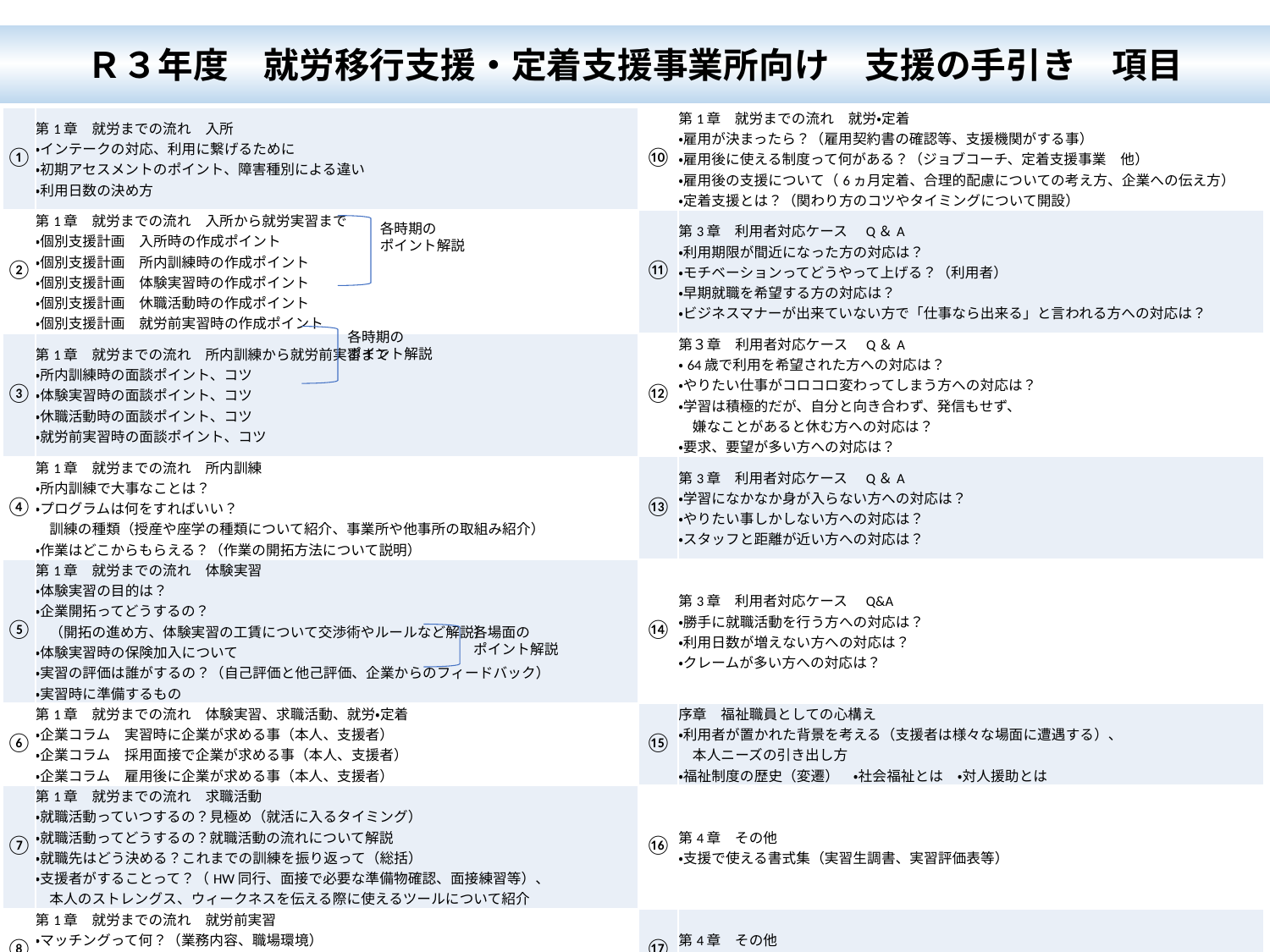

Ｒ３年度　就労移行支援・定着支援事業所向け　支援の手引き　項目
| ① | 第1章　就労までの流れ　入所 ・インテークの対応、利用に繋げるために ・初期アセスメントのポイント、障害種別による違い ・利用日数の決め方 | ⑩ | 第1章　就労までの流れ　就労・定着 ・雇用が決まったら？（雇用契約書の確認等、支援機関がする事） ・雇用後に使える制度って何がある？（ジョブコーチ、定着支援事業　他） ・雇用後の支援について（6ヵ月定着、合理的配慮についての考え方、企業への伝え方） ・定着支援とは？（関わり方のコツやタイミングについて開設） |
| --- | --- | --- | --- |
| ② | 第1章　就労までの流れ　入所から就労実習まで ・個別支援計画　入所時の作成ポイント ・個別支援計画　所内訓練時の作成ポイント ・個別支援計画　体験実習時の作成ポイント ・個別支援計画　休職活動時の作成ポイント ・個別支援計画　就労前実習時の作成ポイント | ⑪ | 第3章　利用者対応ケース　Q＆A ・利用期限が間近になった方の対応は？ ・モチベーションってどうやって上げる？（利用者） ・早期就職を希望する方の対応は？ ・ビジネスマナーが出来ていない方で「仕事なら出来る」と言われる方への対応は？ |
| ③ | 第1章　就労までの流れ　所内訓練から就労前実習まで ・所内訓練時の面談ポイント、コツ ・体験実習時の面談ポイント、コツ ・休職活動時の面談ポイント、コツ ・就労前実習時の面談ポイント、コツ | ⑫ | 第３章　利用者対応ケース　Q＆A ・64歳で利用を希望された方への対応は？ ・やりたい仕事がコロコロ変わってしまう方への対応は？ ・学習は積極的だが、自分と向き合わず、発信もせず、 　嫌なことがあると休む方への対応は？ ・要求、要望が多い方への対応は？ |
| ④ | 第1章　就労までの流れ　所内訓練 ・所内訓練で大事なことは？ ・プログラムは何をすればいい？ 　訓練の種類（授産や座学の種類について紹介、事業所や他事所の取組み紹介） ・作業はどこからもらえる？（作業の開拓方法について説明） | ⑬ | 第3章　利用者対応ケース　Q＆A ・学習になかなか身が入らない方への対応は？ ・やりたい事しかしない方への対応は？ ・スタッフと距離が近い方への対応は？ |
| ⑤ | 第1章　就労までの流れ　体験実習 ・体験実習の目的は？ ・企業開拓ってどうするの？ 　（開拓の進め方、体験実習の工賃について交渉術やルールなど解説） ・体験実習時の保険加入について ・実習の評価は誰がするの？（自己評価と他己評価、企業からのフィードバック） ・実習時に準備するもの | ⑭ | 第3章　利用者対応ケース　Q&A ・勝手に就職活動を行う方への対応は？ ・利用日数が増えない方への対応は？ ・クレームが多い方への対応は？ |
| ⑥ | 第1章　就労までの流れ　体験実習、求職活動、就労・定着 ・企業コラム　実習時に企業が求める事（本人、支援者） ・企業コラム　採用面接で企業が求める事（本人、支援者） ・企業コラム　雇用後に企業が求める事（本人、支援者） | ⑮ | 序章　福祉職員としての心構え ・利用者が置かれた背景を考える（支援者は様々な場面に遭遇する）、 　本人ニーズの引き出し方 ・福祉制度の歴史（変遷）　・社会福祉とは　・対人援助とは |
| ⑦ | 第1章　就労までの流れ　求職活動 ・就職活動っていつするの？見極め（就活に入るタイミング） ・就職活動ってどうするの？就職活動の流れについて解説 ・就職先はどう決める？これまでの訓練を振り返って（総括） ・支援者がすることって？（HW同行、面接で必要な準備物確認、面接練習等）、 　本人のストレングス、ウィークネスを伝える際に使えるツールについて紹介 | ⑯ | 第4章　その他 ・支援で使える書式集（実習生調書、実習評価表等） |
| ⑧ | 第1章　就労までの流れ　就労前実習 ・マッチングって何？（業務内容、職場環境） ・支援者がすることは？（採用基準や会社が求めることについて確認） ・不採用だった時は？（その後の支援について解説） | ⑰ | 第4章　その他 ・大阪府の取組み（研修事業、支援組織など） |
| ⑨ | 第1章　就労までの流れ　入所から就労前実習 ・関係機関との連携　・関係機関とタッグを組んで（企業訪問の同行、医療機関との関り） 第2章　地域連携について　 ・就労支援を行う上で活用出来る社会資源は？ ・上手く連携をとるためにどうすればいい？　　・支援機関に繋ぐタイミングは？ |  |  |
各時期の
ポイント解説

各時期の
ポイント解説

各場面の
ポイント解説

各場面の
ポイント解説